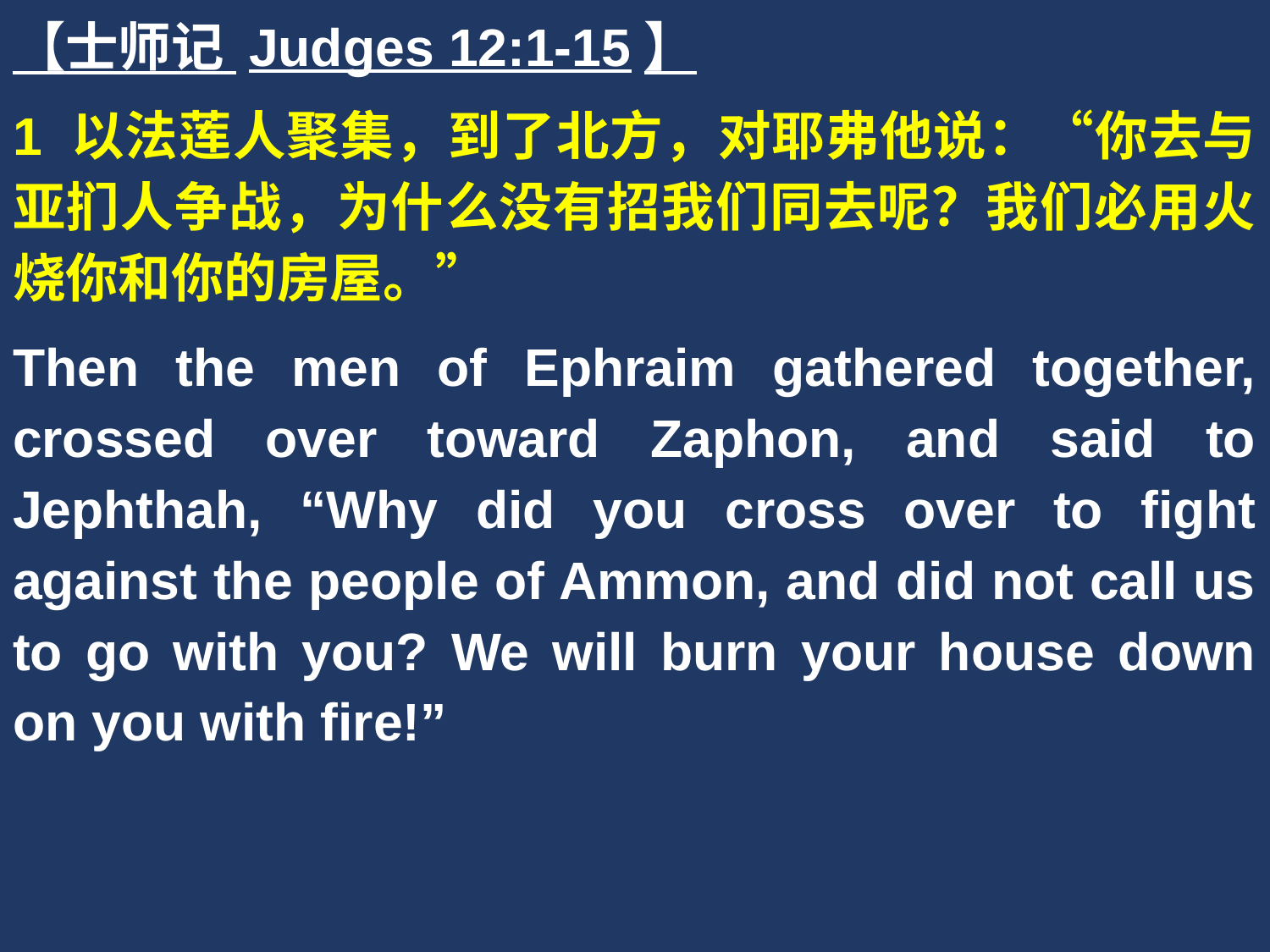

【士师记 Judges 12:1-15】
1 以法莲人聚集，到了北方，对耶弗他说：“你去与亚扪人争战，为什么没有招我们同去呢？我们必用火烧你和你的房屋。”
Then the men of Ephraim gathered together, crossed over toward Zaphon, and said to Jephthah, “Why did you cross over to fight against the people of Ammon, and did not call us to go with you? We will burn your house down on you with fire!”